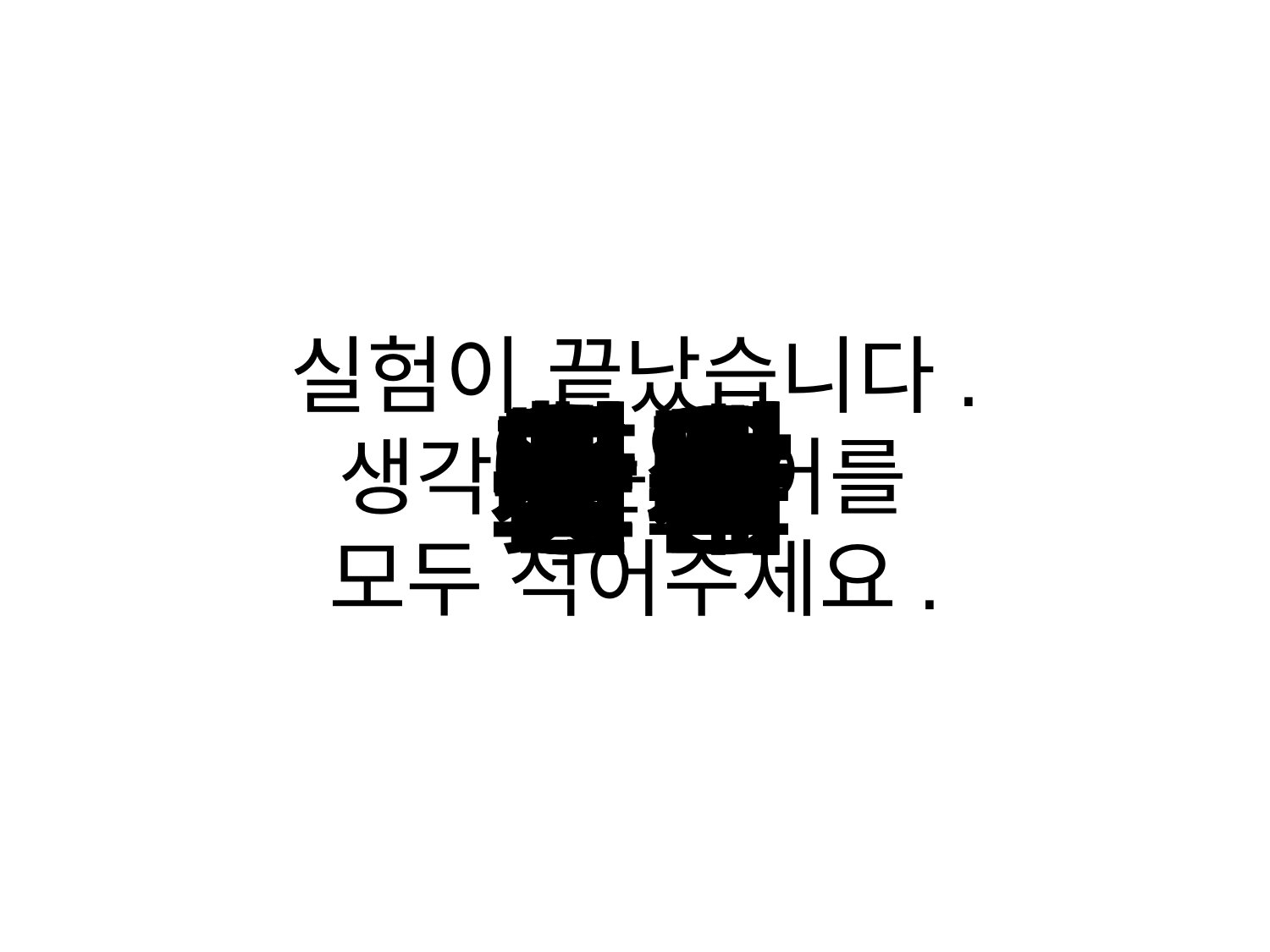

실험이 끝났습니다.
생각나는 단어를
모두 적어주세요.
종이
소음
사과
교수
인사
초대
양말
배우
용기
완성
사탕
베개
시계
웃음
눈썹
아기
청소
사슴
호미
칠판
총알